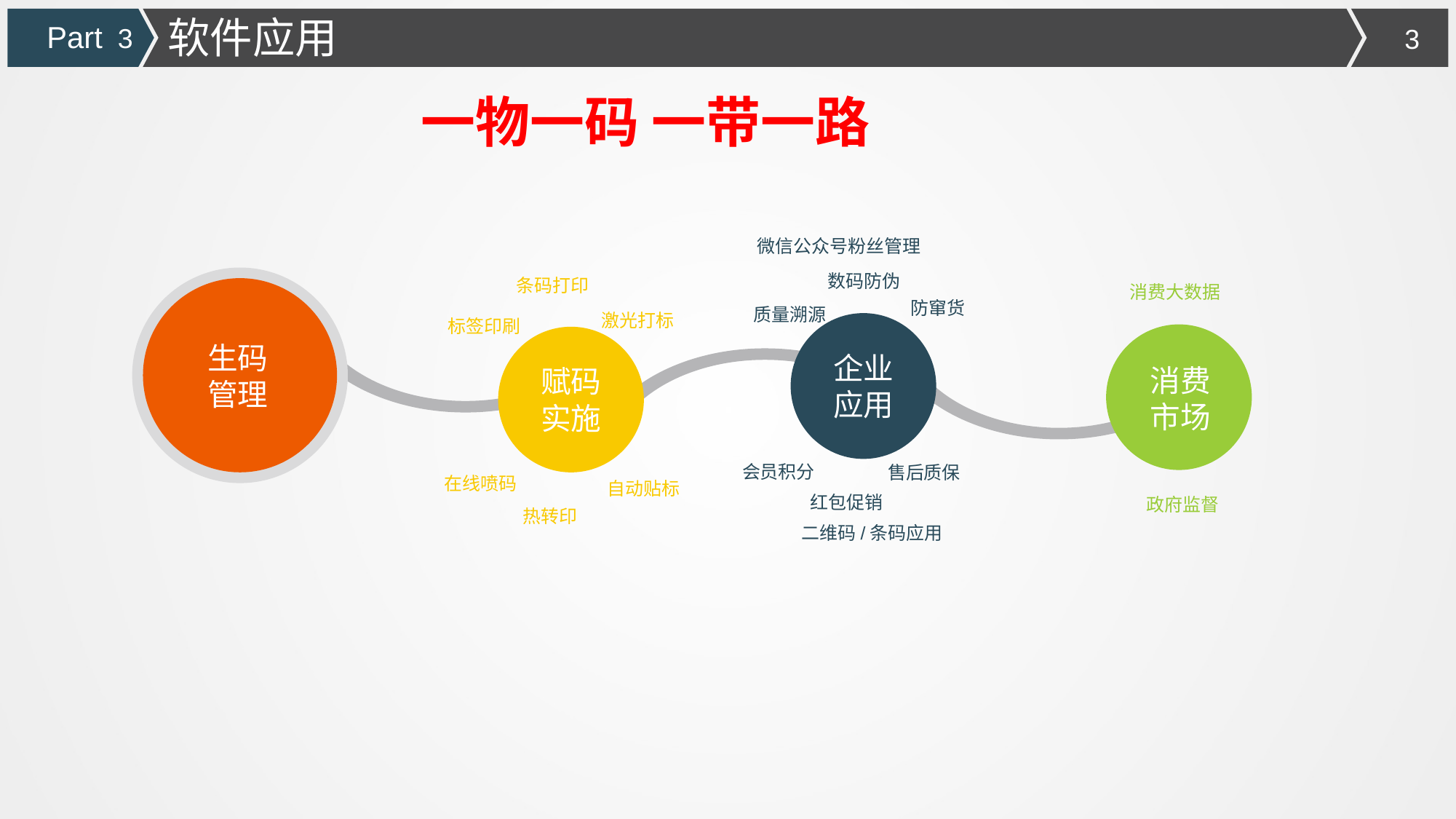

软件应用
Part  3
3
一物一码 一带一路
微信公众号粉丝管理

数码防伪

条码打印
消费大数据

防窜货
质量溯源
激光打标
标签印刷

生码管理
企业应用
消费市场
赋码实施
会员积分
售后质保
在线喷码
自动贴标
红包促销
政府监督
热转印
二维码/条码应用